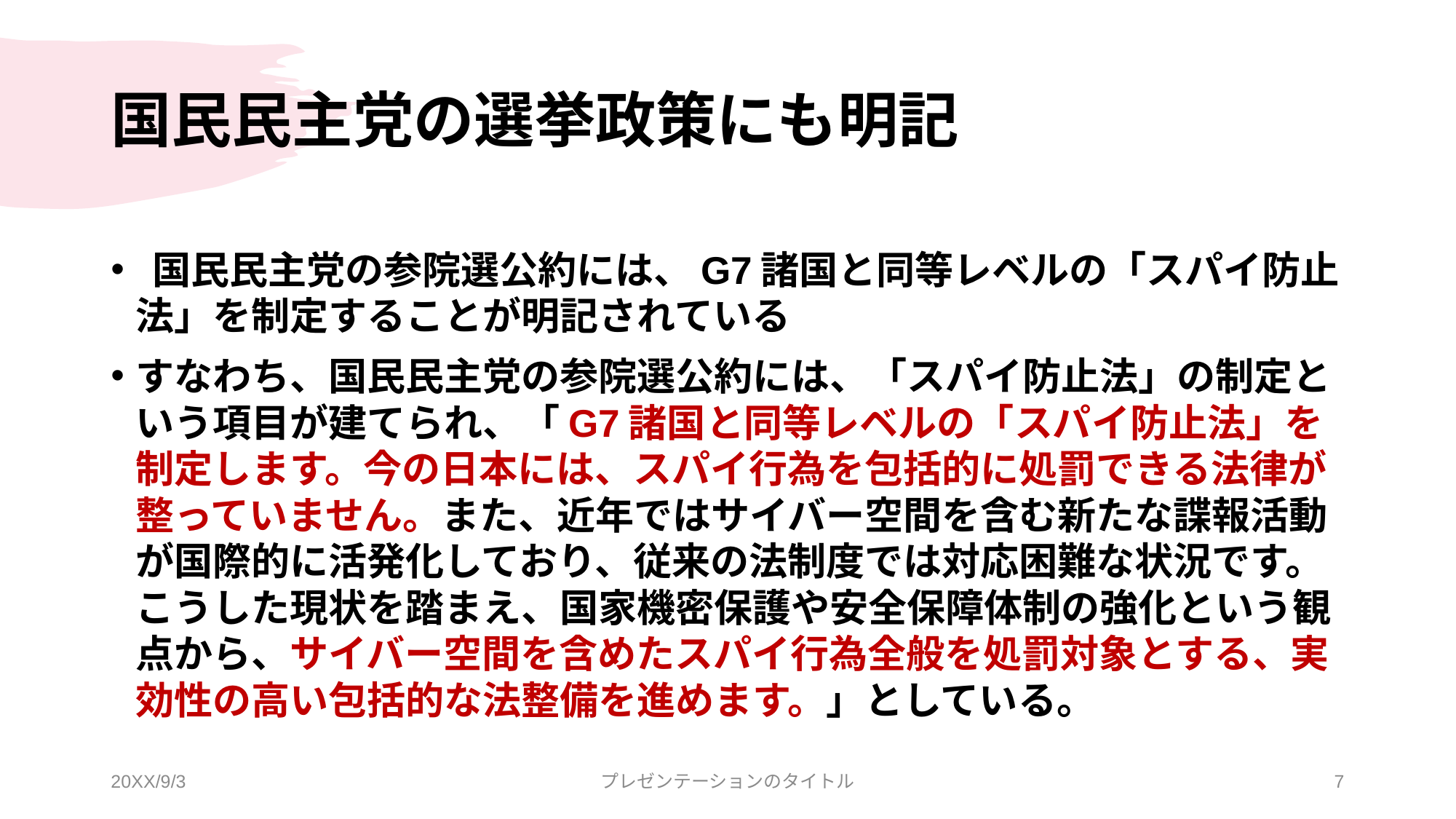

# 国民民主党の選挙政策にも明記
 国民民主党の参院選公約には、G7諸国と同等レベルの「スパイ防止法」を制定することが明記されている
すなわち、国民民主党の参院選公約には、「スパイ防止法」の制定という項目が建てられ、「G7諸国と同等レベルの「スパイ防止法」を制定します。今の日本には、スパイ行為を包括的に処罰できる法律が整っていません。また、近年ではサイバー空間を含む新たな諜報活動が国際的に活発化しており、従来の法制度では対応困難な状況です。こうした現状を踏まえ、国家機密保護や安全保障体制の強化という観点から、サイバー空間を含めたスパイ行為全般を処罰対象とする、実効性の高い包括的な法整備を進めます。」としている。
20XX/9/3
プレゼンテーションのタイトル
7